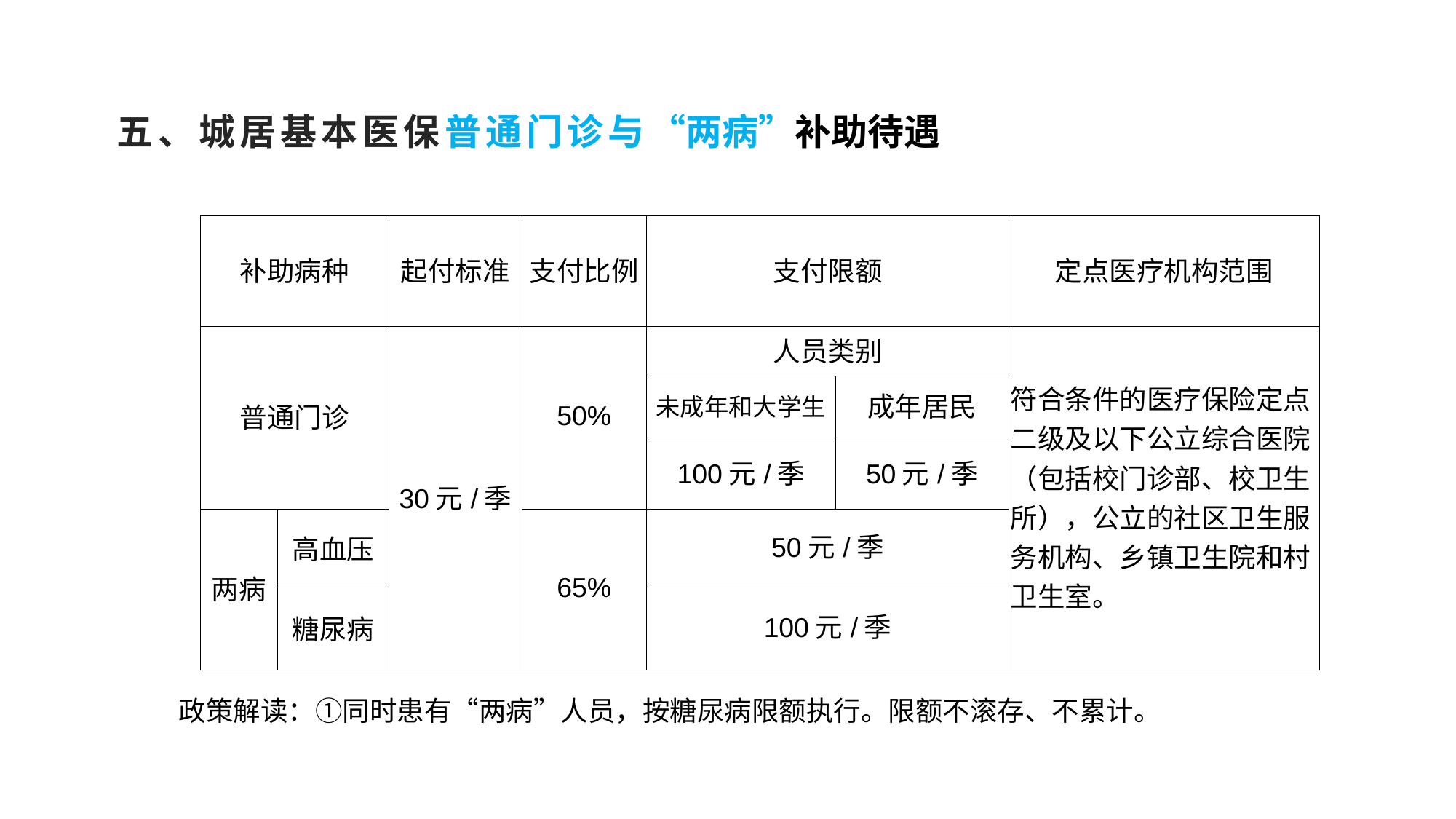

五、城居基本医保普通门诊与“两病”补助待遇
| 补助病种 |  | 起付标准 | 支付比例 | 支付限额 |  | 定点医疗机构范围 |
| --- | --- | --- | --- | --- | --- | --- |
| 普通门诊 |  | 30元/季 | 50% | 人员类别 |  | 符合条件的医疗保险定点二级及以下公立综合医院（包括校门诊部、校卫生所），公立的社区卫生服务机构、乡镇卫生院和村卫生室。 |
|  |  |  |  | 未成年和大学生 | 成年居民 |  |
|  |  |  |  | 100元/季 | 50元/季 |  |
| 两病 | 高血压 |  | 65% | 50元/季 |  |  |
|  | 糖尿病 |  |  | 100元/季 |  |  |
政策解读：①同时患有“两病”人员，按糖尿病限额执行。限额不滚存、不累计。